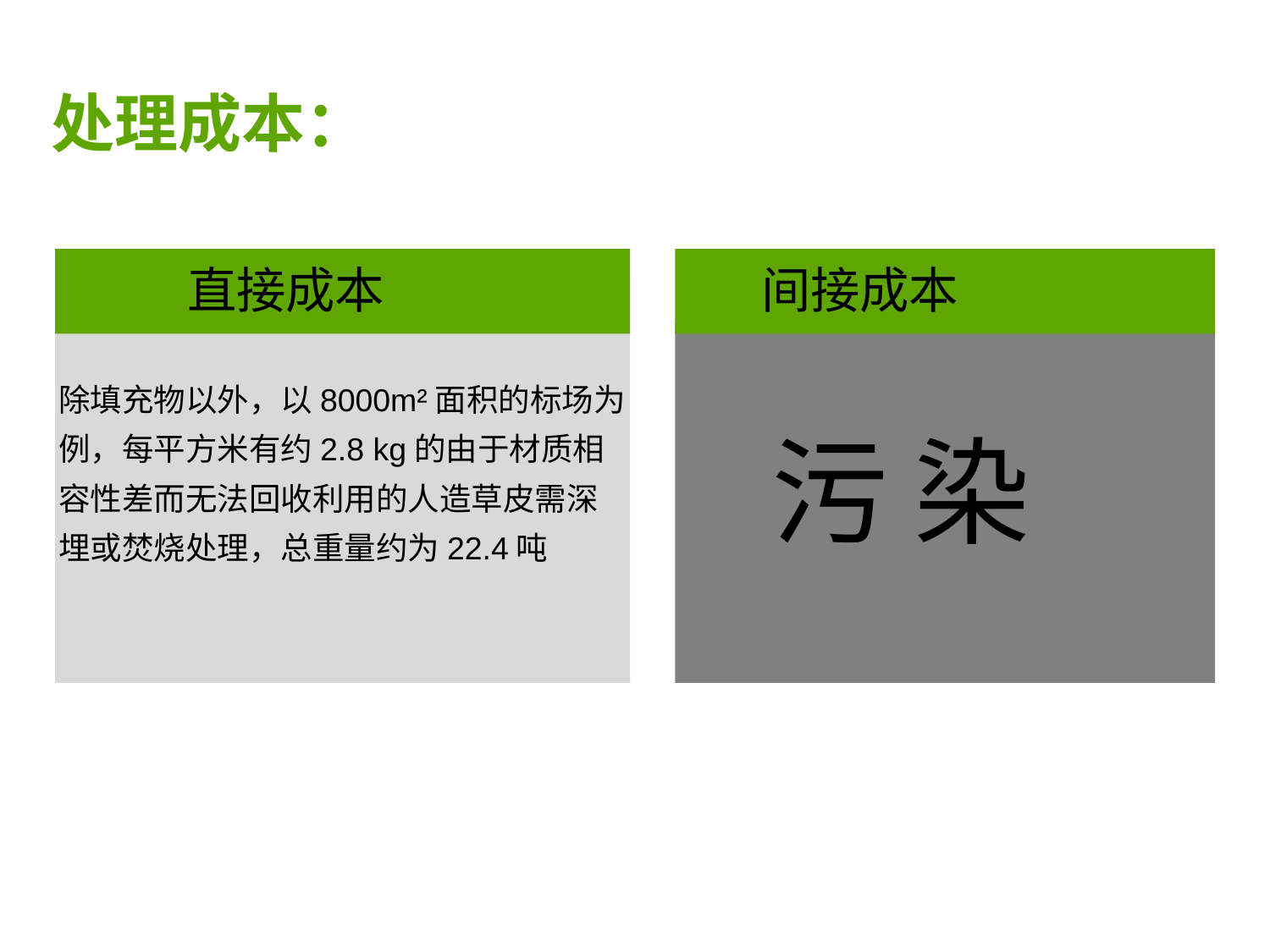

处理成本：

直接成本
除填充物以外，以8000m²面积的标场为例，每平方米有约2.8 kg的由于材质相容性差而无法回收利用的人造草皮需深埋或焚烧处理，总重量约为22.4吨

间接成本

污 染